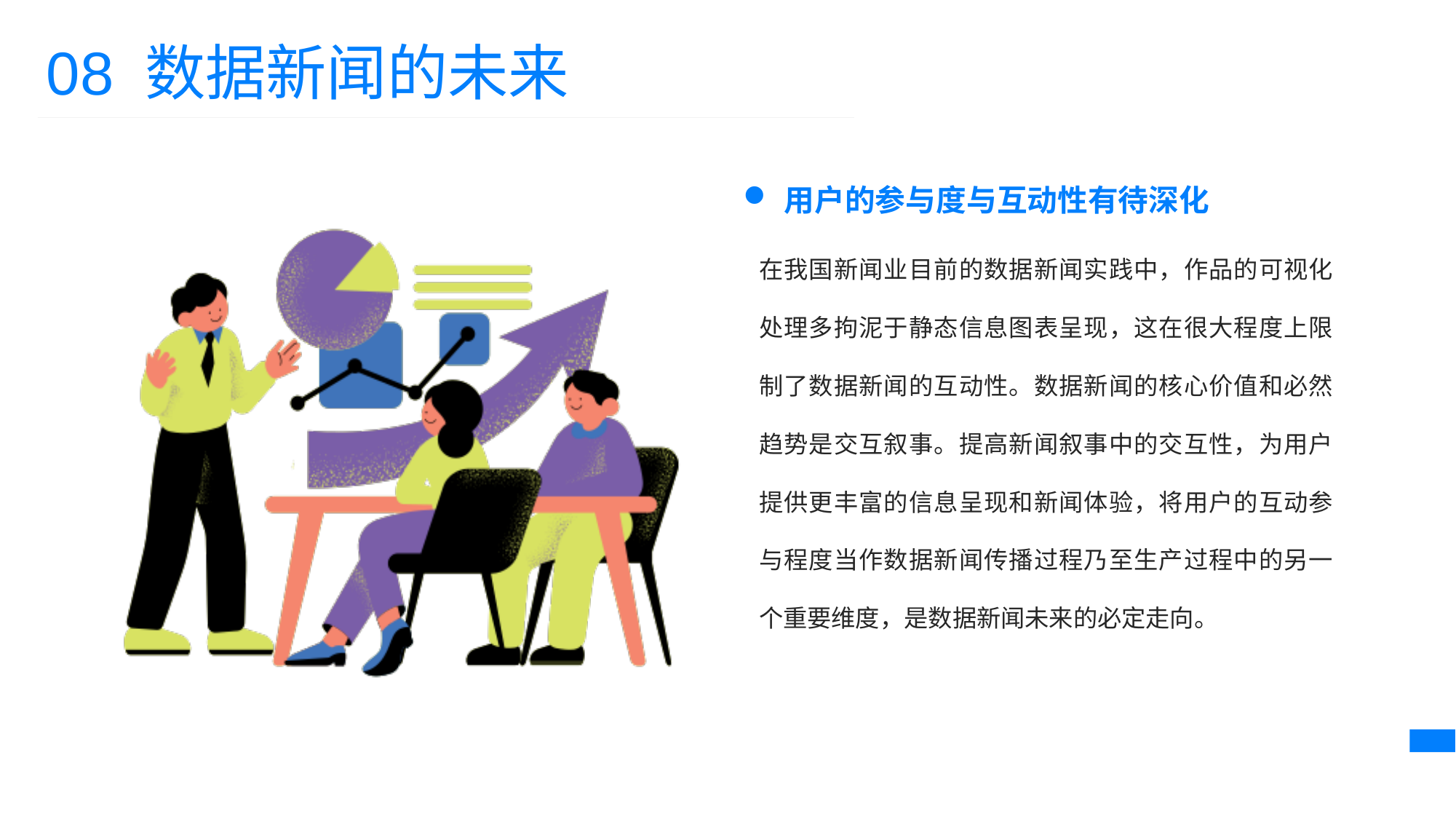

08 数据新闻的未来
用户的参与度与互动性有待深化
在我国新闻业目前的数据新闻实践中，作品的可视化处理多拘泥于静态信息图表呈现，这在很大程度上限制了数据新闻的互动性。数据新闻的核心价值和必然趋势是交互叙事。提高新闻叙事中的交互性，为用户提供更丰富的信息呈现和新闻体验，将用户的互动参与程度当作数据新闻传播过程乃至生产过程中的另一个重要维度，是数据新闻未来的必定走向。